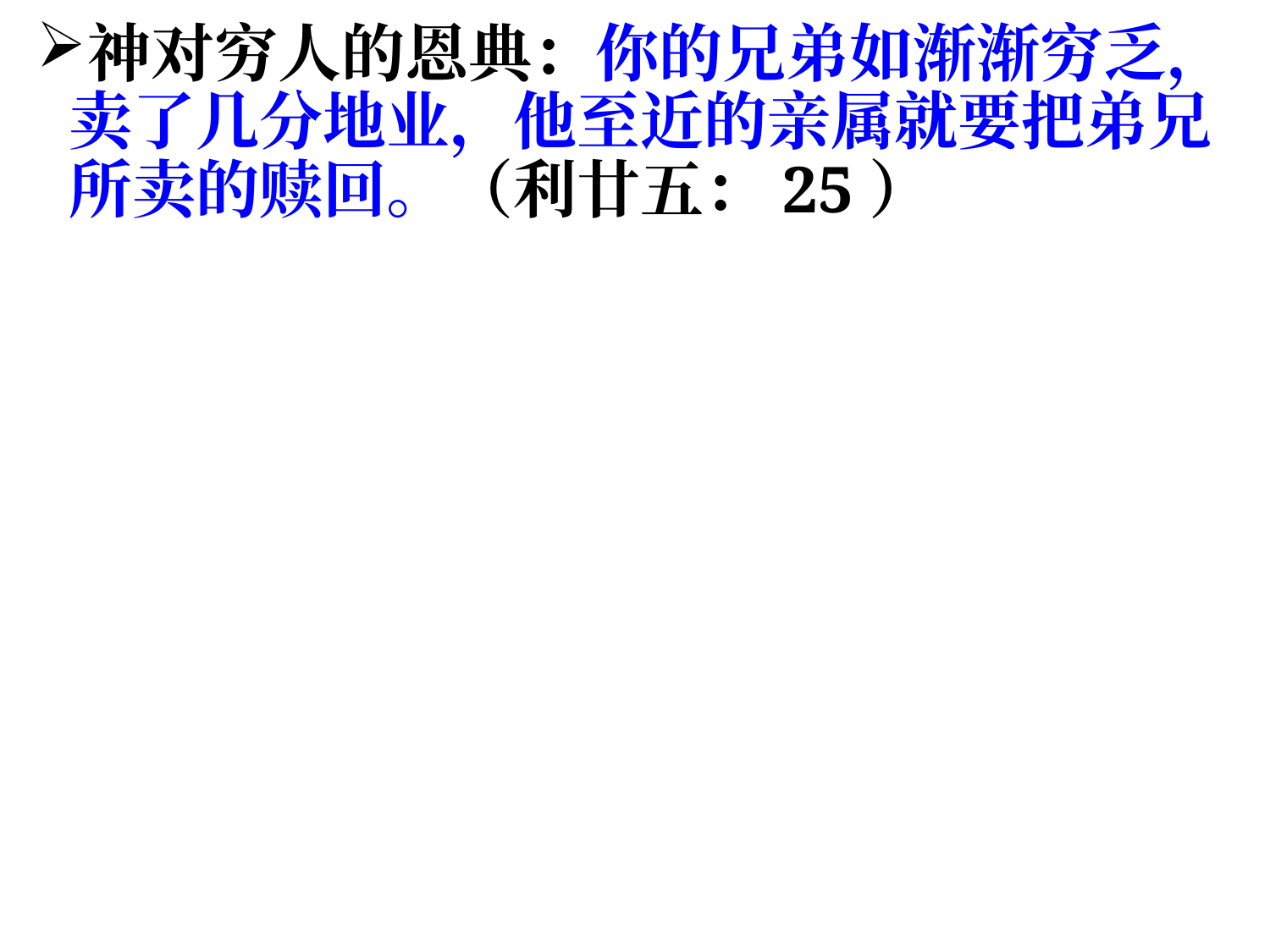

神对穷人的恩典：你的兄弟如渐渐穷乏，卖了几分地业，他至近的亲属就要把弟兄所卖的赎回。（利廿五：25）